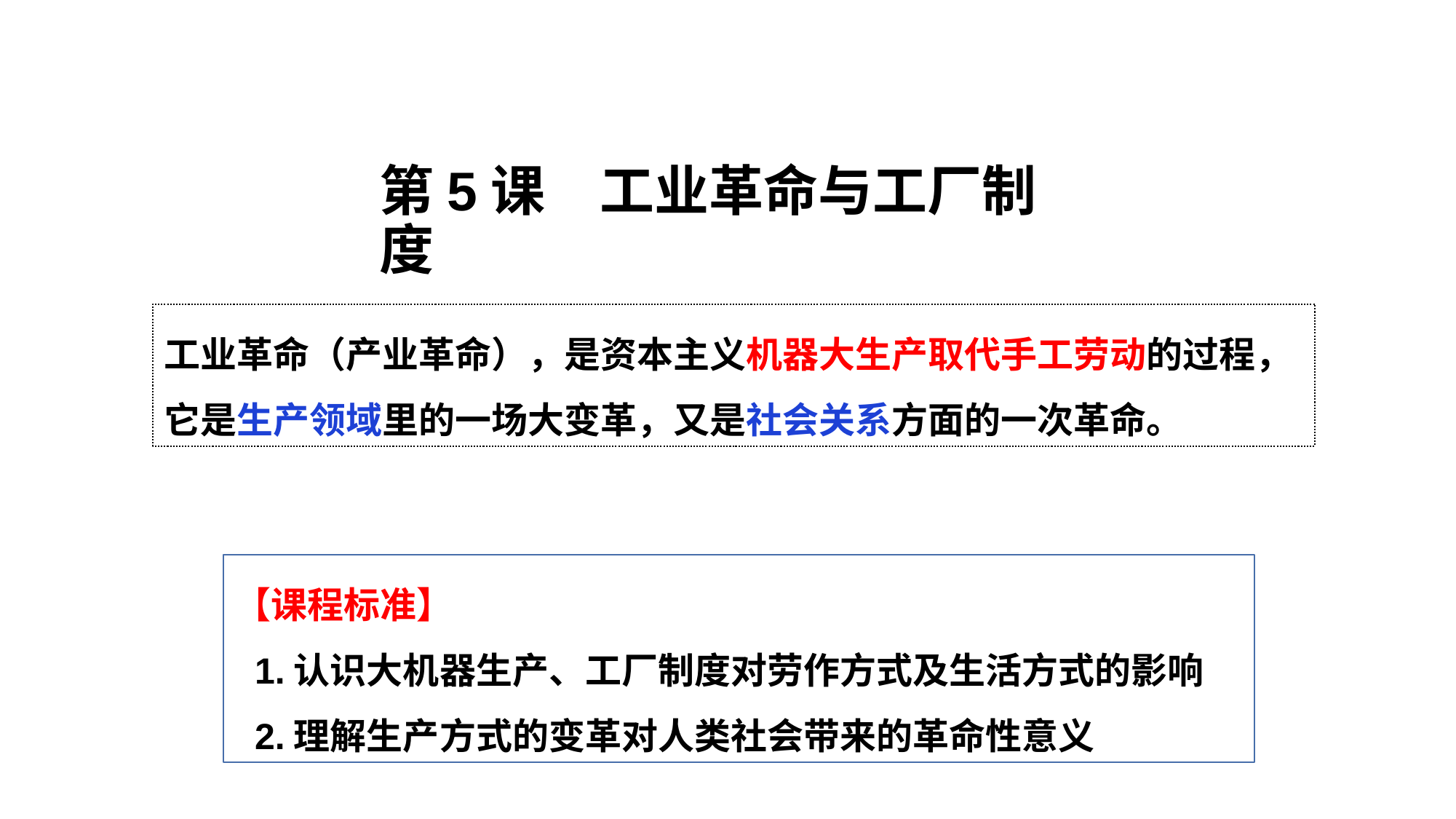

第5课　工业革命与工厂制度
工业革命（产业革命），是资本主义机器大生产取代手工劳动的过程，它是生产领域里的一场大变革，又是社会关系方面的一次革命。
【课程标准】
  1.认识大机器生产、工厂制度对劳作方式及生活方式的影响
  2.理解生产方式的变革对人类社会带来的革命性意义